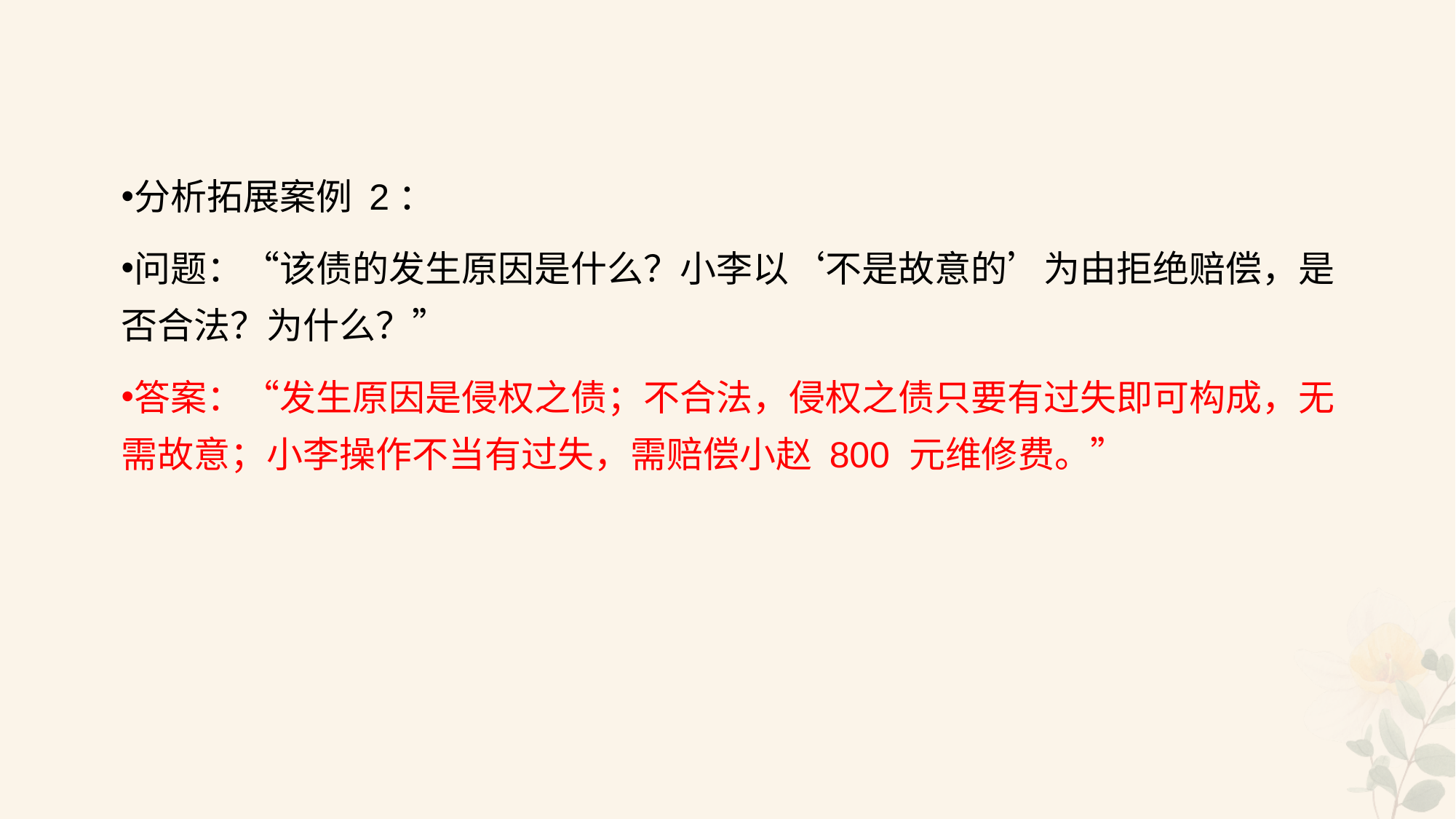

#
分析拓展案例 2：
问题：“该债的发生原因是什么？小李以‘不是故意的’为由拒绝赔偿，是否合法？为什么？”
答案：“发生原因是侵权之债；不合法，侵权之债只要有过失即可构成，无需故意；小李操作不当有过失，需赔偿小赵 800 元维修费。”